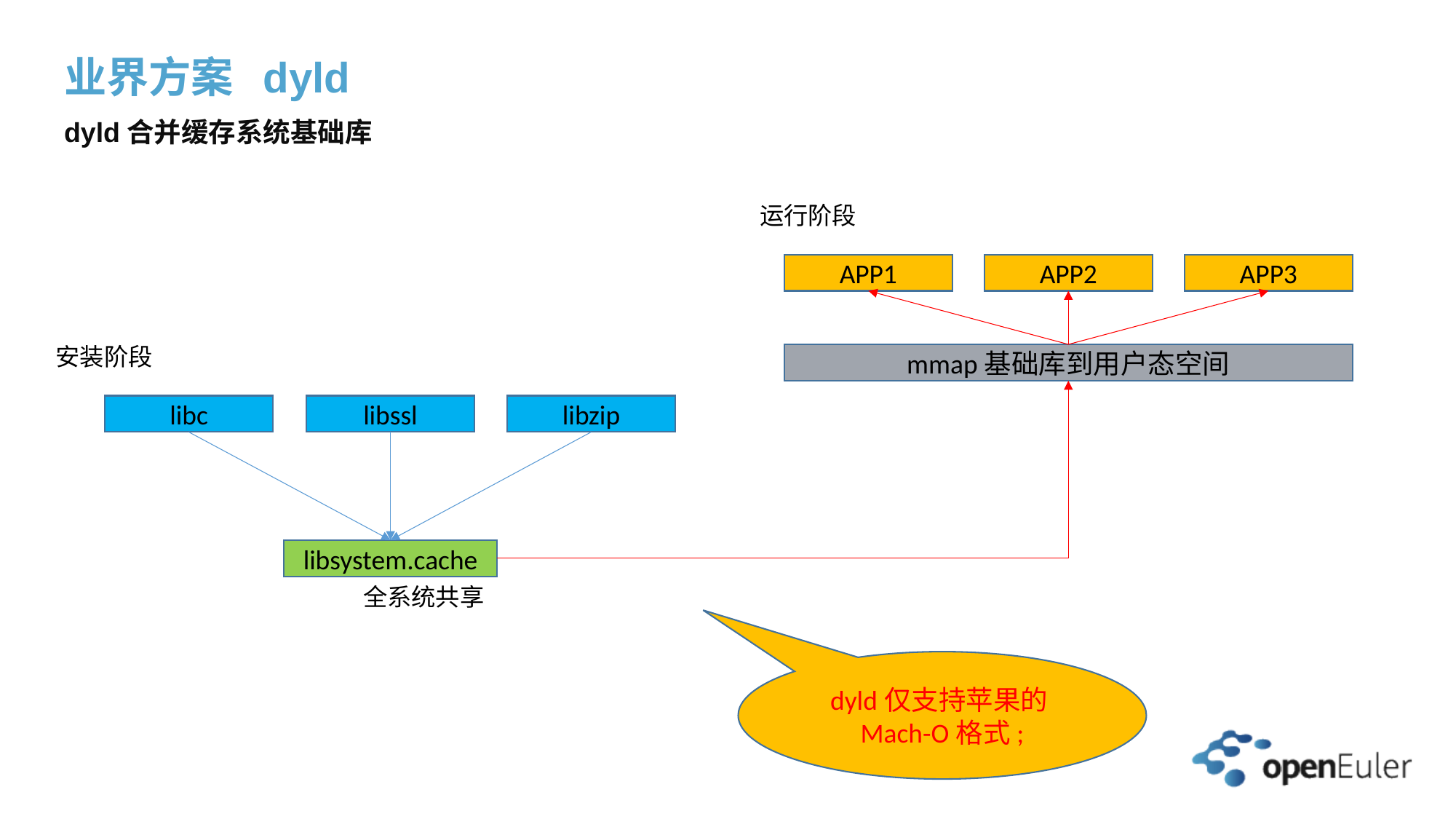

# 业界方案  dyld
dyld合并缓存系统基础库
运行阶段
APP1
APP2
APP3
安装阶段
mmap基础库到用户态空间
libc
libssl
libzip
libsystem.cache
全系统共享
dyld仅支持苹果的Mach-O格式;